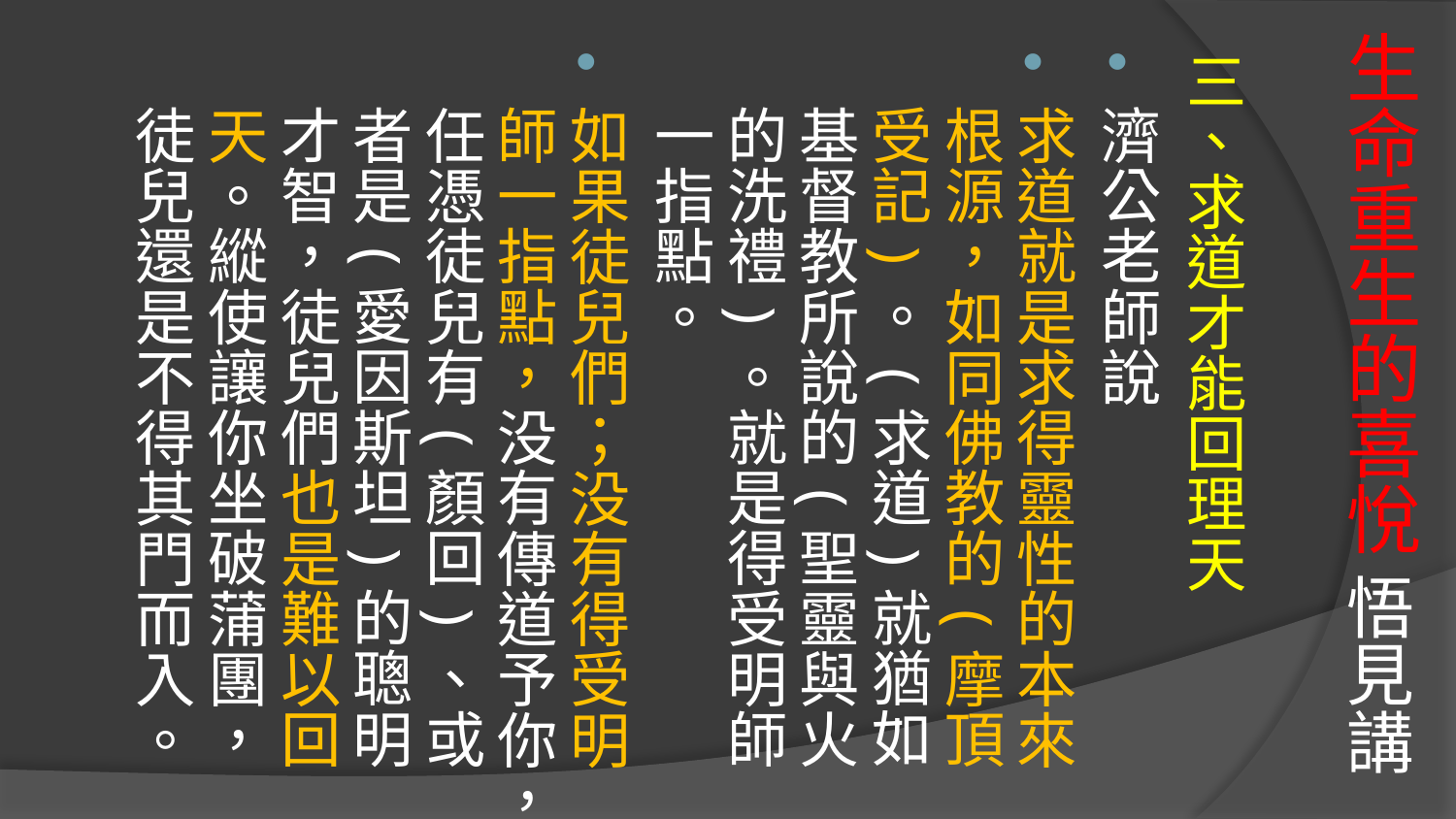

# 生命重生的喜悅 悟見講
三、求道才能回理天
濟公老師說
求道就是求得靈性的本來根源，如同佛教的(摩頂受記)。(求道)就猶如基督教所說的(聖靈與火的洗禮)。就是得受明師一指點。
如果徒兒們；没有得受明師一指點，没有傳道予你，任憑徒兒有(顏回)、或者是(愛因斯坦)的聰明才智，徒兒們也是難以回天。縱使讓你坐破蒲團，徒兒還是不得其門而入。